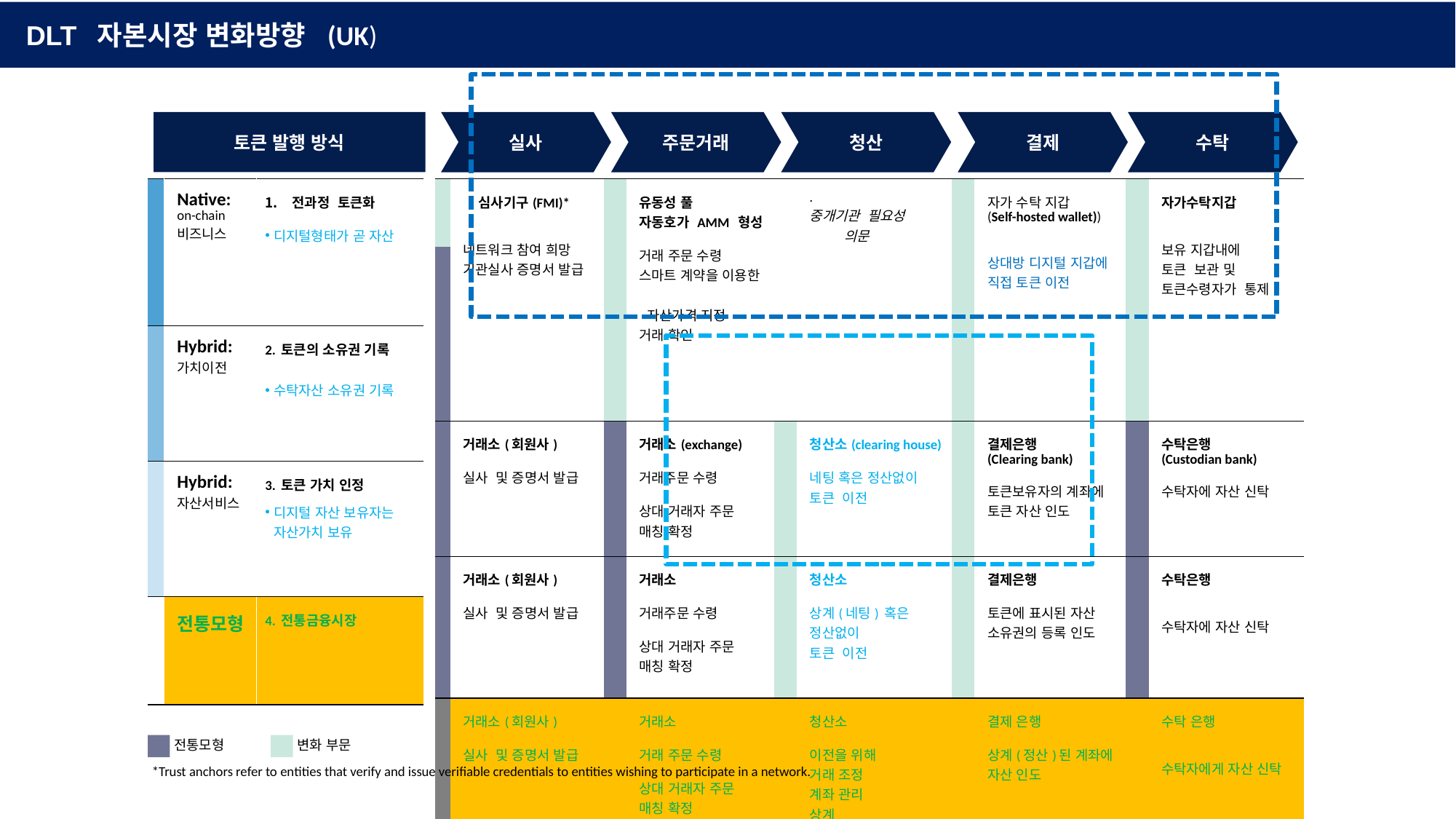

DLT  자본시장 변화방향  (UK)

실사
주문거래
청산
결제
수탁
토큰 발행 방식
|  | Native: on-chain 비즈니스 | 전과정 토큰화 디지털형태가 곧 자산 |
| --- | --- | --- |
|  | Hybrid: 가치이전 | 2. 토큰의 소유권 기록 수탁자산 소유권 기록 |
|  | Hybrid: 자산서비스 | 3. 토큰 가치 인정 디지털 자산 보유자는 자산가치 보유 |
|  | 전통모형 | 4. 전통금융시장 |
|  | 심사기구(FMI)\* 네트워크 참여 희망 기관실사 증명서 발급 |  | 유동성 풀 자동호가 AMM 형성 거래 주문 수령 스마트 계약을 이용한 자산가격 지정 거래 확인 |  | . 중개기관 필요성 의문 |  | 자가 수탁 지갑 (Self-hosted wallet)) 상대방 디지털 지갑에 직접 토큰 이전 |  | 자가수탁지갑 보유 지갑내에 토큰 보관 및 토큰수령자가 통제 |
| --- | --- | --- | --- | --- | --- | --- | --- | --- | --- |
|  |  |  |  |  |  |  |  |  |  |
|  | 거래소(회원사) 실사 및 증명서 발급 |  | 거래소(exchange) 거래주문 수령 상대 거래자 주문 매칭 확정 |  | 청산소(clearing house) 네팅 혹은 정산없이 토큰 이전 |  | 결제은행 (Clearing bank) 토큰보유자의 계좌에 토큰 자산 인도 |  | 수탁은행 (Custodian bank) 수탁자에 자산 신탁 |
|  | 거래소(회원사) 실사 및 증명서 발급 |  | 거래소 거래주문 수령 상대 거래자 주문 매칭 확정 |  | 청산소 상계(네팅) 혹은 정산없이 토큰 이전 |  | 결제은행 토큰에 표시된 자산 소유권의 등록 인도 |  | 수탁은행 수탁자에 자산 신탁 |
|  | 거래소(회원사) 실사 및 증명서 발급 |  | 거래소 거래 주문 수령 상대 거래자 주문 매칭 확정 |  | 청산소 이전을 위해 거래 조정 계좌 관리 상계 |  | 결제 은행 상계(정산)된 계좌에 자산 인도 |  | 수탁 은행 수탁자에게 자산 신탁 |

전통모형
변화 부문

*Trust anchors refer to entities that verify and issue verifiable credentials to entities wishing to participate in a network.